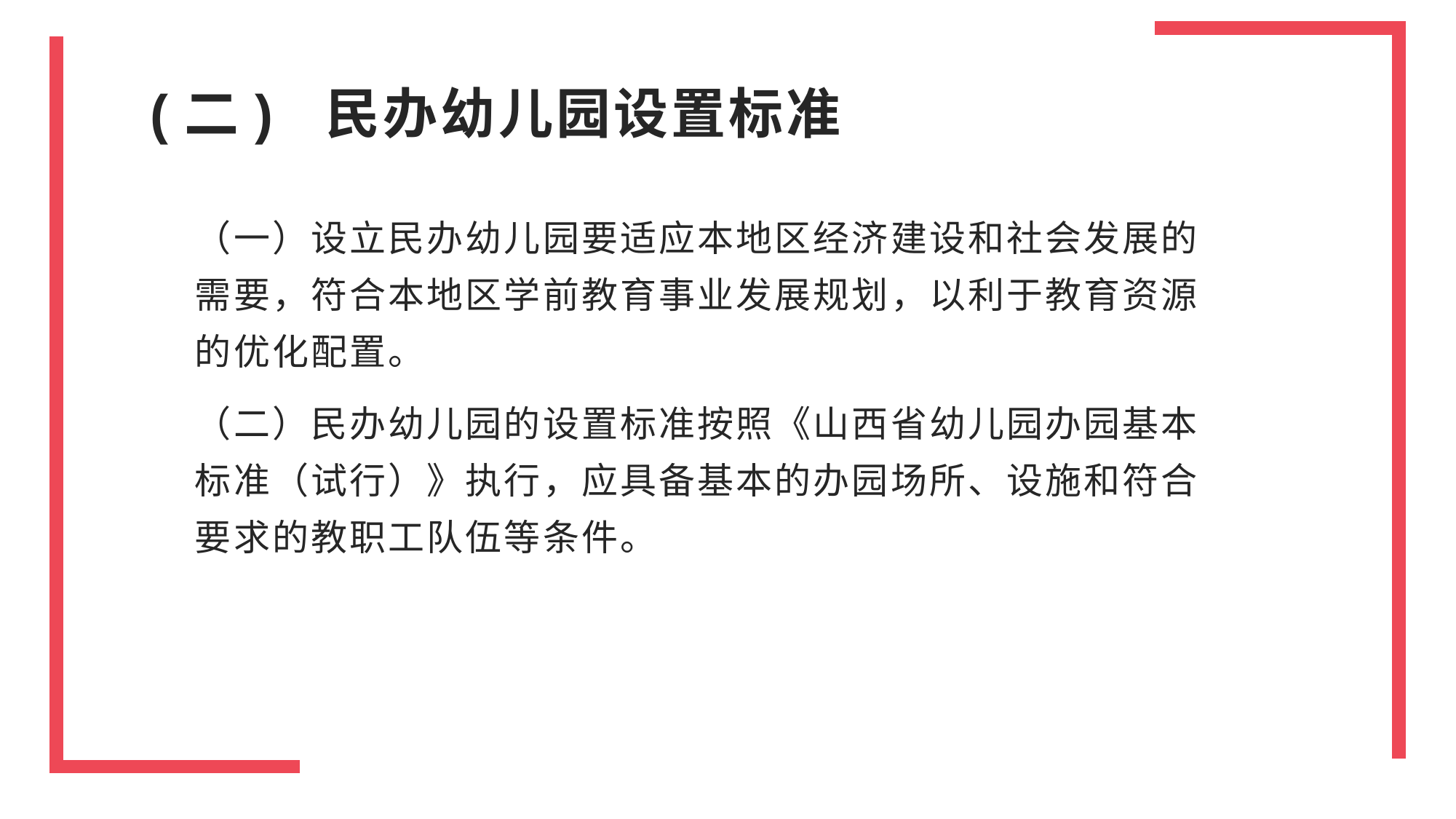

# (二)  民办幼儿园设置标准
（一）设立民办幼儿园要适应本地区经济建设和社会发展的需要，符合本地区学前教育事业发展规划，以利于教育资源的优化配置。
（二）民办幼儿园的设置标准按照《山西省幼儿园办园基本标准（试行）》执行，应具备基本的办园场所、设施和符合要求的教职工队伍等条件。